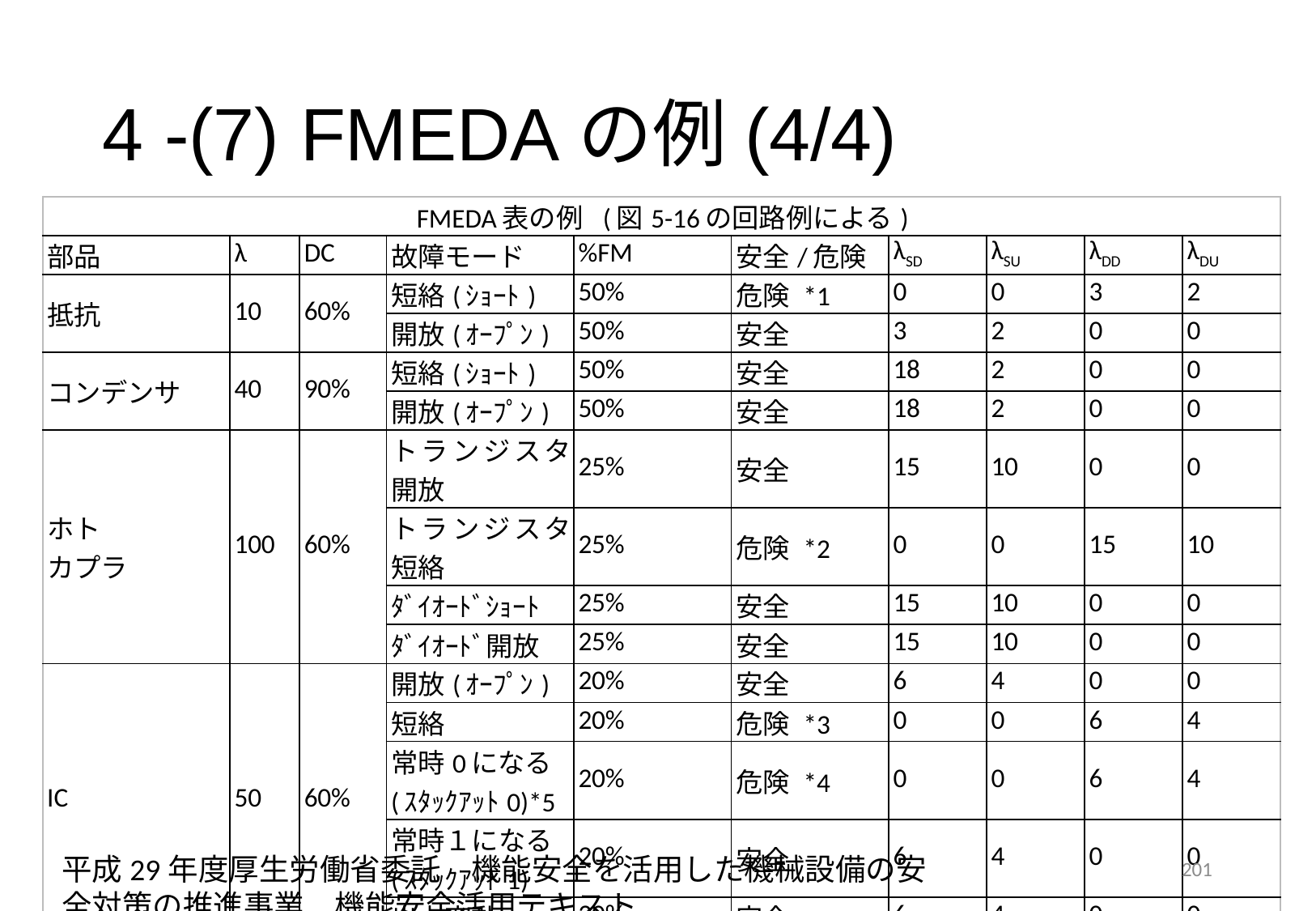

# 4 -(7) FMEDAの例(4/4)
| FMEDA表の例 (図5-16の回路例による) |  |  |  |  |  |  |  |  |  |
| --- | --- | --- | --- | --- | --- | --- | --- | --- | --- |
| 部品 | λ | DC | 故障モード | %FM | 安全/危険 | λSD | λSU | λDD | λDU |
| 抵抗 | 10 | 60% | 短絡(ｼｮｰﾄ) | 50% | 危険 \*1 | 0 | 0 | 3 | 2 |
|  |  |  | 開放(ｵｰﾌﾟﾝ) | 50% | 安全 | 3 | 2 | 0 | 0 |
| コンデンサ | 40 | 90% | 短絡(ｼｮｰﾄ) | 50% | 安全 | 18 | 2 | 0 | 0 |
|  |  |  | 開放(ｵｰﾌﾟﾝ) | 50% | 安全 | 18 | 2 | 0 | 0 |
| ホト カプラ | 100 | 60% | トランジスタ開放 | 25% | 安全 | 15 | 10 | 0 | 0 |
|  |  |  | トランジスタ短絡 | 25% | 危険 \*2 | 0 | 0 | 15 | 10 |
|  |  |  | ﾀﾞｲｵｰﾄﾞｼｮｰﾄ | 25% | 安全 | 15 | 10 | 0 | 0 |
|  |  |  | ﾀﾞｲｵｰﾄﾞ開放 | 25% | 安全 | 15 | 10 | 0 | 0 |
| IC | 50 | 60% | 開放(ｵｰﾌﾟﾝ) | 20% | 安全 | 6 | 4 | 0 | 0 |
|  |  |  | 短絡 | 20% | 危険 \*3 | 0 | 0 | 6 | 4 |
|  |  |  | 常時0になる (ｽﾀｯｸｱｯﾄ0)\*5 | 20% | 危険 \*4 | 0 | 0 | 6 | 4 |
|  |  |  | 常時１になる (ｽﾀｯｸｱｯﾄ1) | 20% | 安全 | 6 | 4 | 0 | 0 |
|  |  |  | 出力変動 | 20% | 安全 | 6 | 4 | 0 | 0 |
| 合計（集計） |  |  |  |  |  | 102 | 48 | 30 | 20 |
平成29年度厚生労働省委託　機能安全を活用した機械設備の安全対策の推進事業　機能安全活用テキスト
201